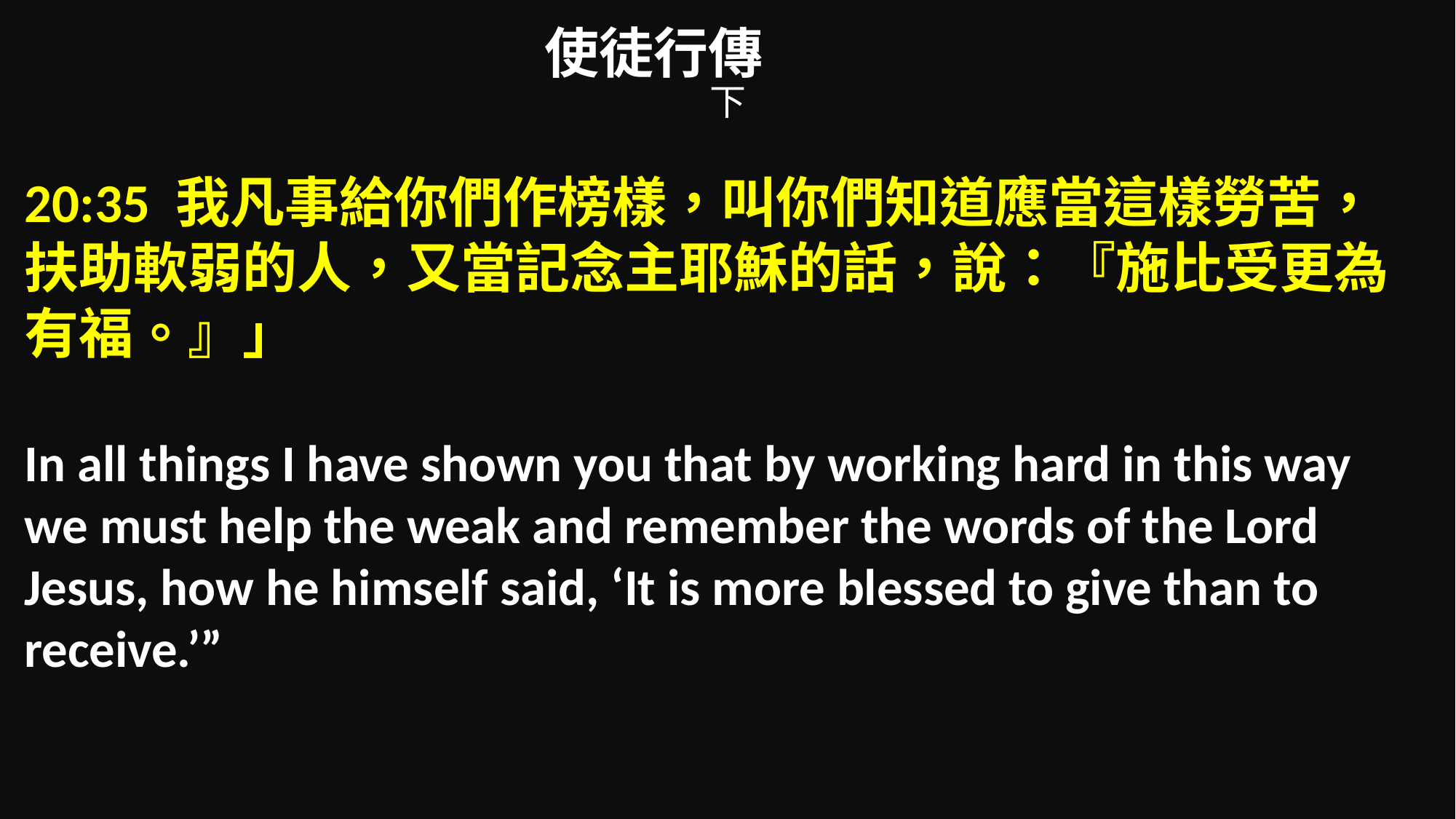

使徒行傳

20:35 我凡事給你們作榜樣，叫你們知道應當這樣勞苦，扶助軟弱的人，又當記念主耶穌的話，說：『施比受更為有福。』」

In all things I have shown you that by working hard in this way we must help the weak and remember the words of the Lord Jesus, how he himself said, ‘It is more blessed to give than to receive.’”

# 下